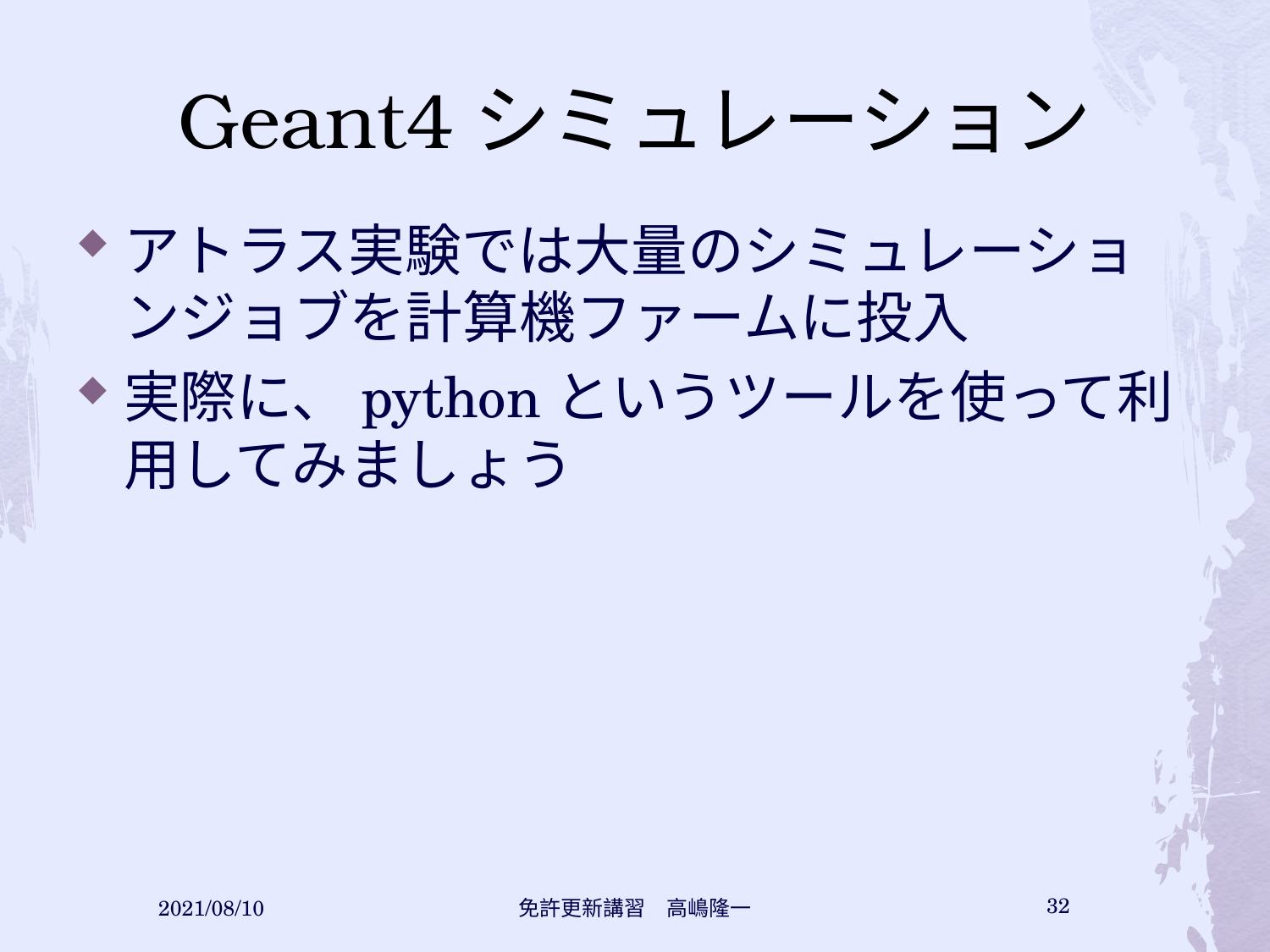

# Geant4シミュレーション
アトラス実験では大量のシミュレーションジョブを計算機ファームに投入
実際に、pythonというツールを使って利用してみましょう
2021/08/10
免許更新講習　高嶋隆一
32